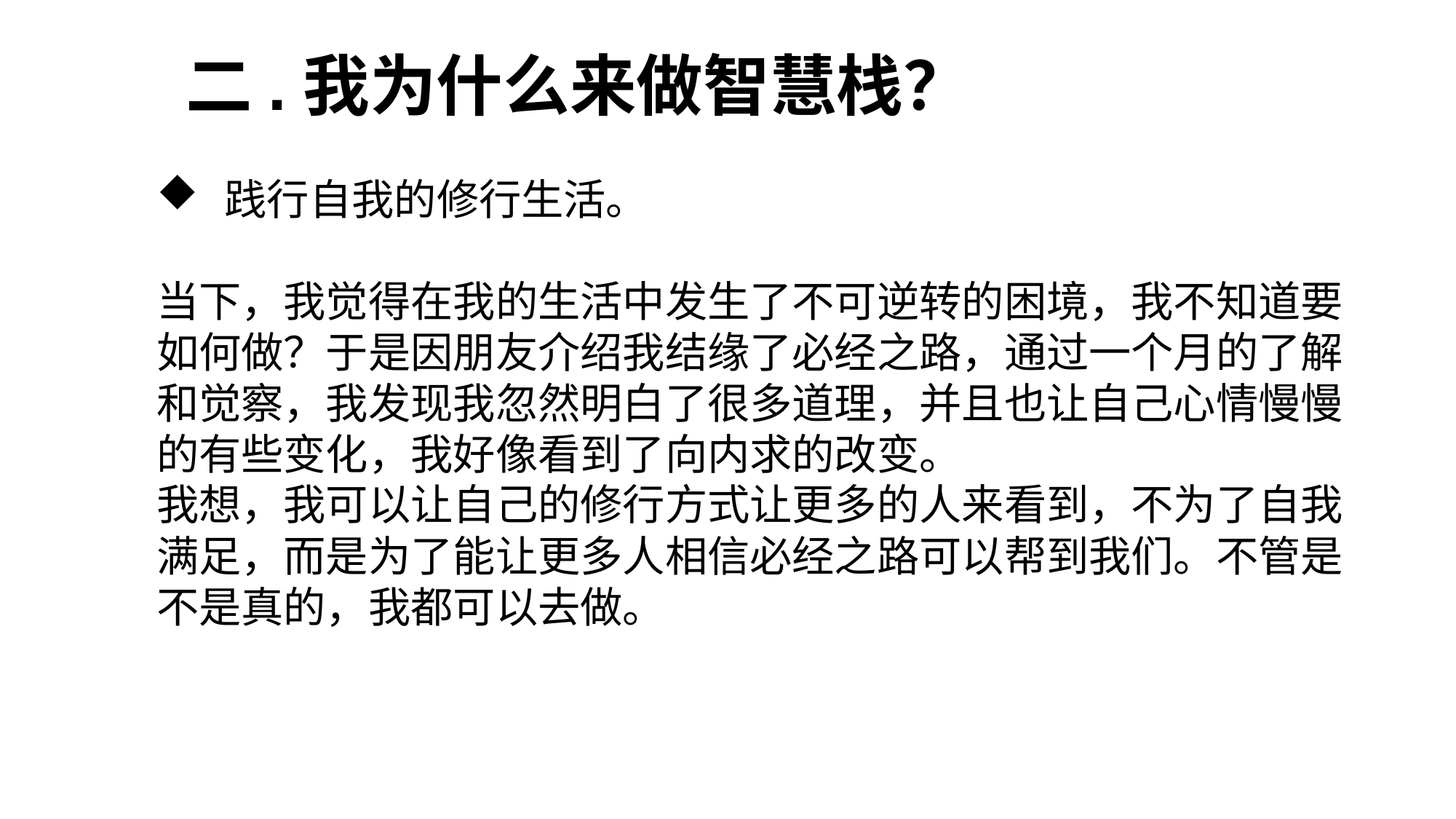

二.我为什么来做智慧栈？

践行自我的修行生活。

当下，我觉得在我的生活中发生了不可逆转的困境，我不知道要如何做？于是因朋友介绍我结缘了必经之路，通过一个月的了解和觉察，我发现我忽然明白了很多道理，并且也让自己心情慢慢的有些变化，我好像看到了向内求的改变。
我想，我可以让自己的修行方式让更多的人来看到，不为了自我满足，而是为了能让更多人相信必经之路可以帮到我们。不管是不是真的，我都可以去做。